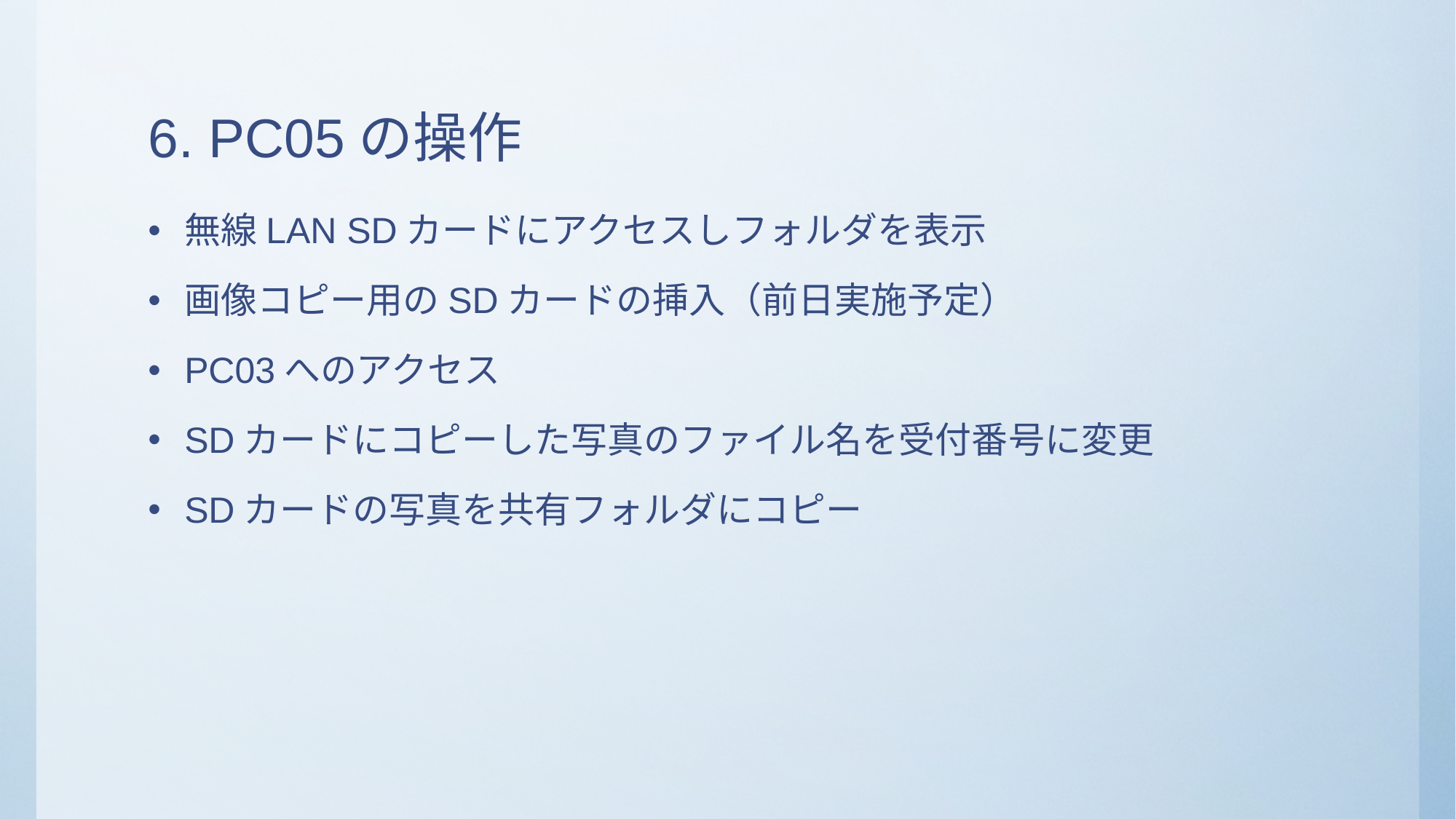

# 6. PC05の操作
無線LAN SDカードにアクセスしフォルダを表示
画像コピー用のSDカードの挿入（前日実施予定）
PC03へのアクセス
SDカードにコピーした写真のファイル名を受付番号に変更
SDカードの写真を共有フォルダにコピー